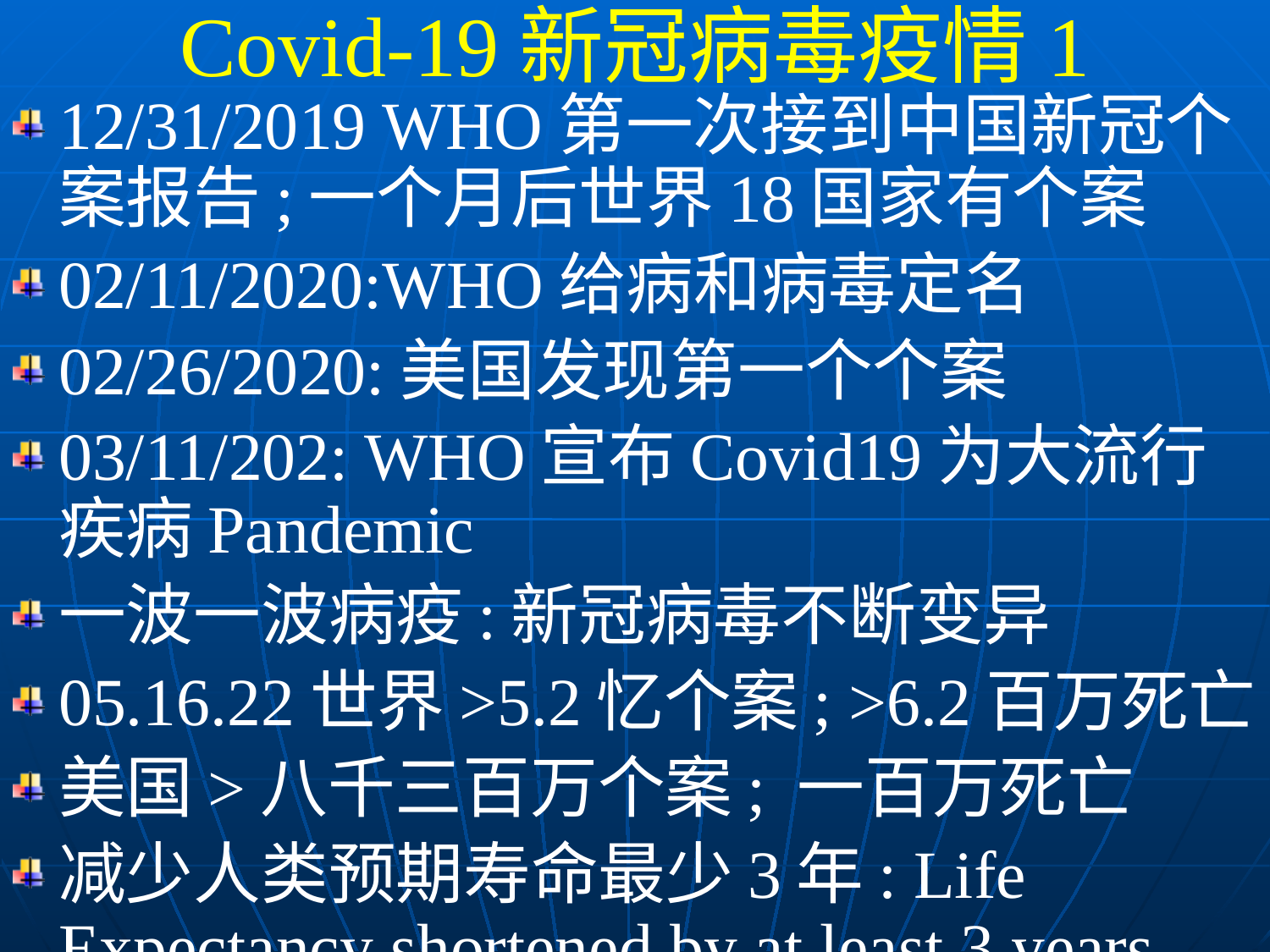

Covid-19新冠病毒疫情1
12/31/2019 WHO第一次接到中国新冠个案报告;一个月后世界18国家有个案
02/11/2020:WHO给病和病毒定名
02/26/2020:美国发现第一个个案
03/11/202: WHO宣布Covid19为大流行疾病Pandemic
一波一波病疫:新冠病毒不断变异
05.16.22世界>5.2忆个案; >6.2百万死亡
美国>八千三百万个案; 一百万死亡
减少人类预期寿命最少3年: Life Expectancy shortened by at least 3 years